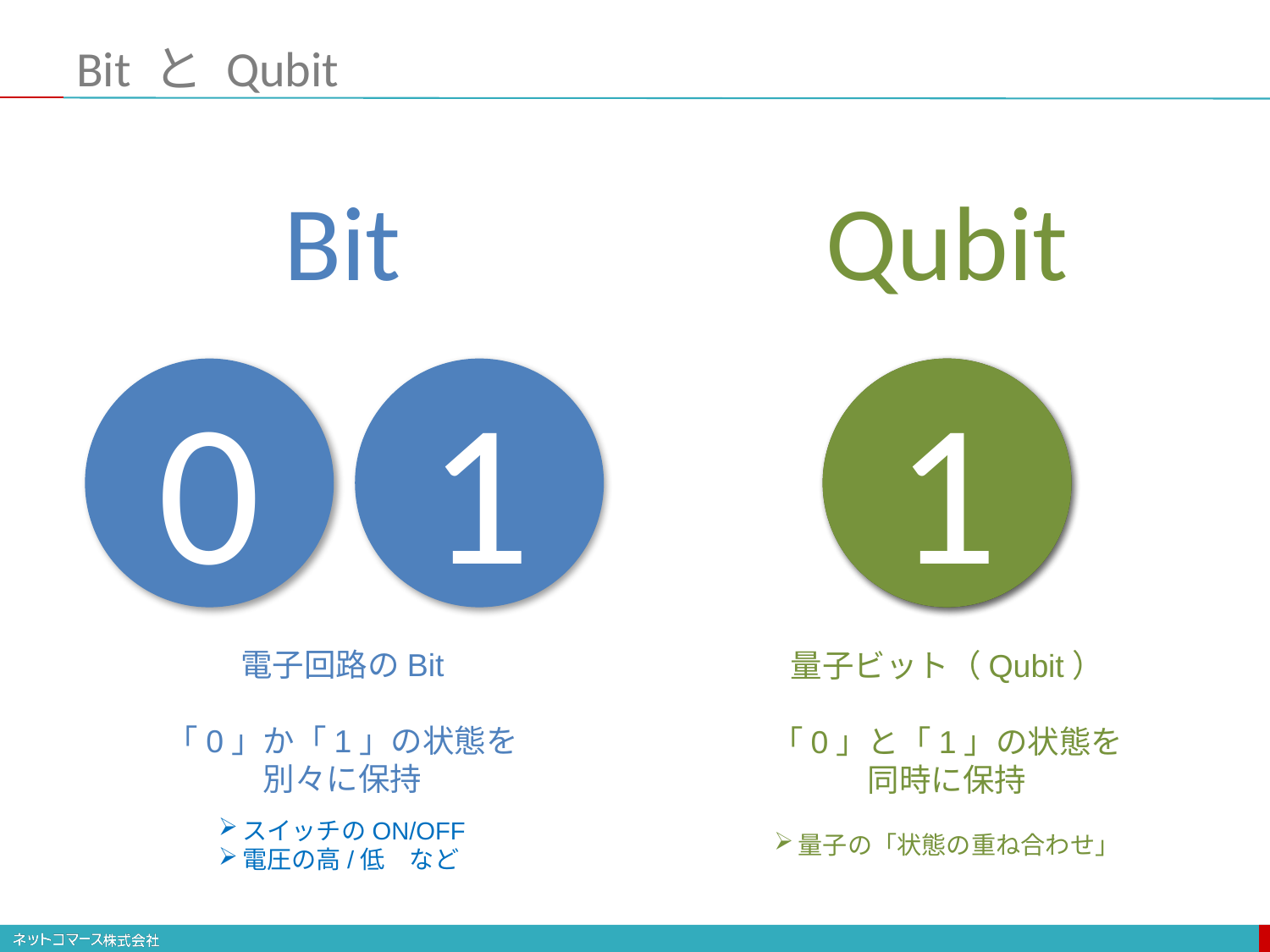

# Bit と Qubit
Qubit
Bit
0
1
0
1
電子回路のBit

「0」か「1」の状態を
別々に保持
量子ビット（Qubit）

「0」と「1」の状態を
同時に保持
スイッチのON/OFF
電圧の高/低　など
量子の「状態の重ね合わせ」